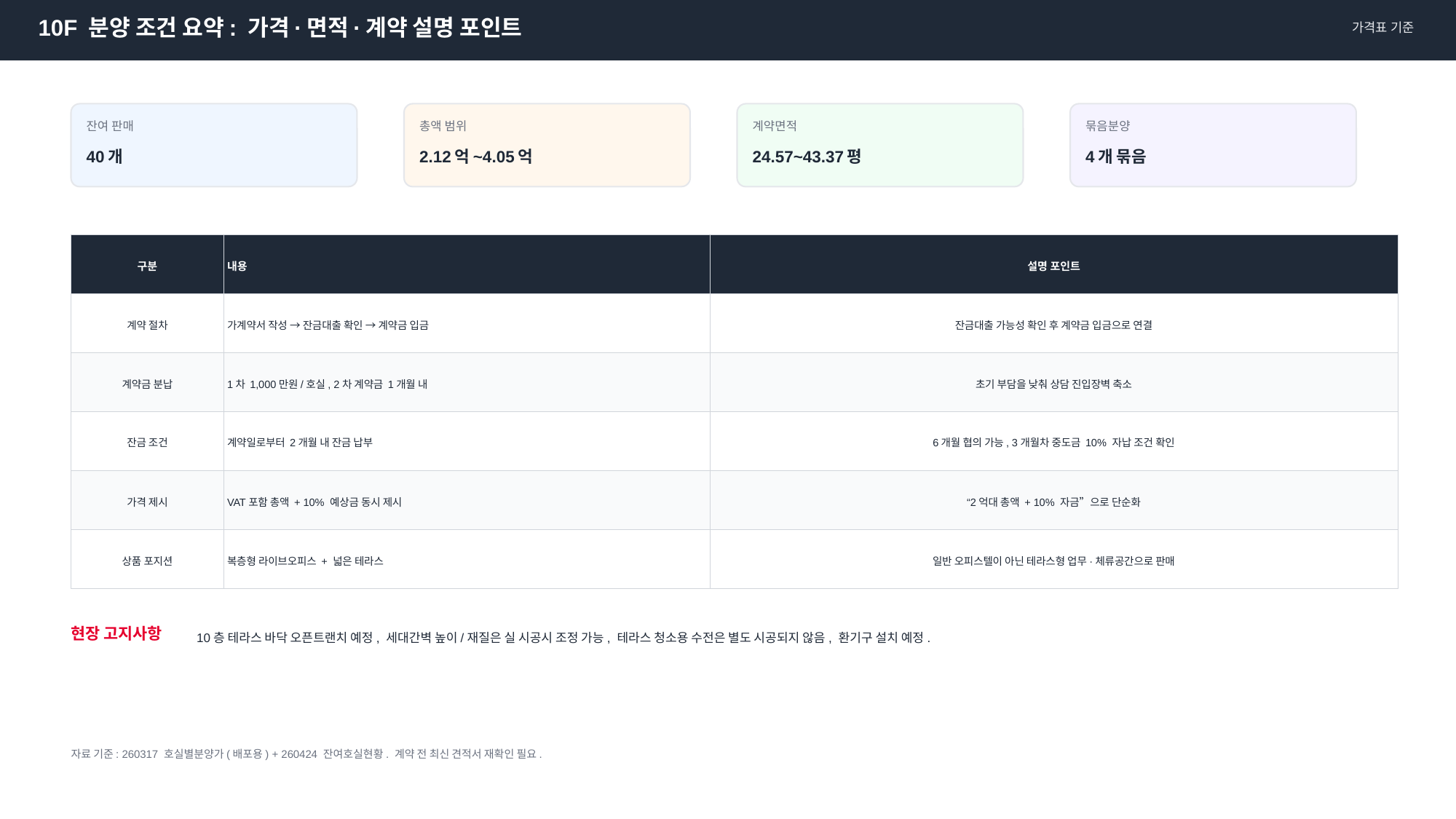

10F 분양 조건 요약: 가격·면적·계약 설명 포인트
가격표 기준

잔여 판매
총액 범위
계약면적
묶음분양
40개
2.12억~4.05억
24.57~43.37평
4개 묶음

구분
내용
설명 포인트

계약 절차
가계약서 작성 → 잔금대출 확인 → 계약금 입금
잔금대출 가능성 확인 후 계약금 입금으로 연결

계약금 분납
1차 1,000만원/호실, 2차 계약금 1개월 내
초기 부담을 낮춰 상담 진입장벽 축소

잔금 조건
계약일로부터 2개월 내 잔금 납부
6개월 협의 가능, 3개월차 중도금 10% 자납 조건 확인

가격 제시
VAT포함 총액 + 10% 예상금 동시 제시
“2억대 총액 + 10% 자금”으로 단순화

상품 포지션
복층형 라이브오피스 + 넓은 테라스
일반 오피스텔이 아닌 테라스형 업무·체류공간으로 판매
10층 테라스 바닥 오픈트랜치 예정, 세대간벽 높이/재질은 실 시공시 조정 가능, 테라스 청소용 수전은 별도 시공되지 않음, 환기구 설치 예정.
현장 고지사항
자료 기준: 260317 호실별분양가(배포용) + 260424 잔여호실현황. 계약 전 최신 견적서 재확인 필요.